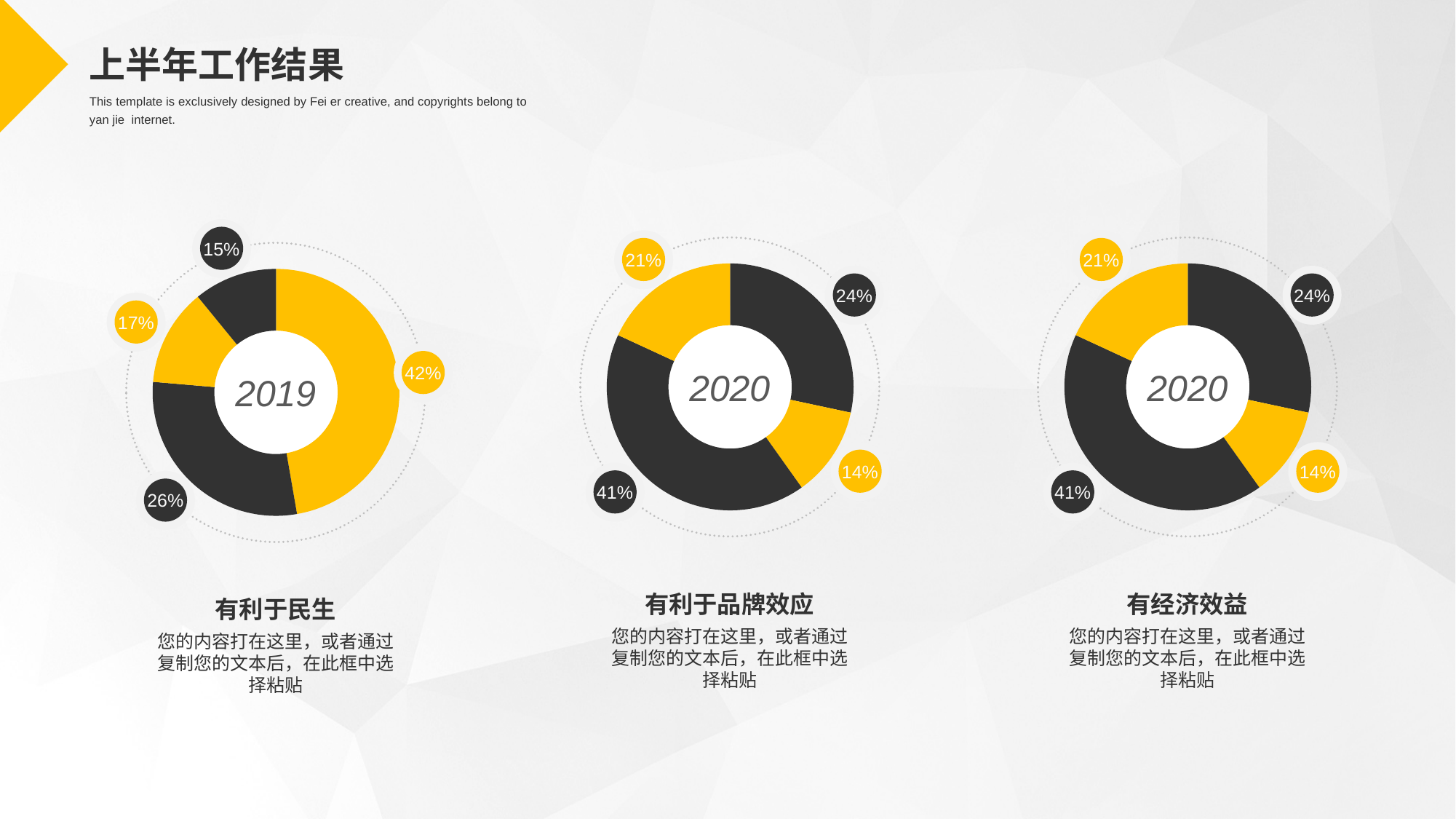

上半年工作结果
This template is exclusively designed by Fei er creative, and copyrights belong to yan jie  internet.

15%

### Chart

| Category | Sales |
|---|---|
| 1st Qtr | 5.2 |
| 2nd Qtr | 3.2 |
| 3rd Qtr | 1.4 |
| 4th Qtr | 1.2 |
17%

42%
2019

26%

21%

### Chart

| Category | Sales |
|---|---|
| 1st Qtr | 3.6 |
| 2nd Qtr | 1.5 |
| 3rd Qtr | 5.3 |
| 4th Qtr | 2.3 |
24%

2020

14%

41%

21%

### Chart

| Category | Sales |
|---|---|
| 1st Qtr | 3.6 |
| 2nd Qtr | 1.5 |
| 3rd Qtr | 5.3 |
| 4th Qtr | 2.3 |
24%

2020

14%

41%
有利于品牌效应
您的内容打在这里，或者通过复制您的文本后，在此框中选择粘贴
有经济效益
您的内容打在这里，或者通过复制您的文本后，在此框中选择粘贴
有利于民生
您的内容打在这里，或者通过复制您的文本后，在此框中选择粘贴